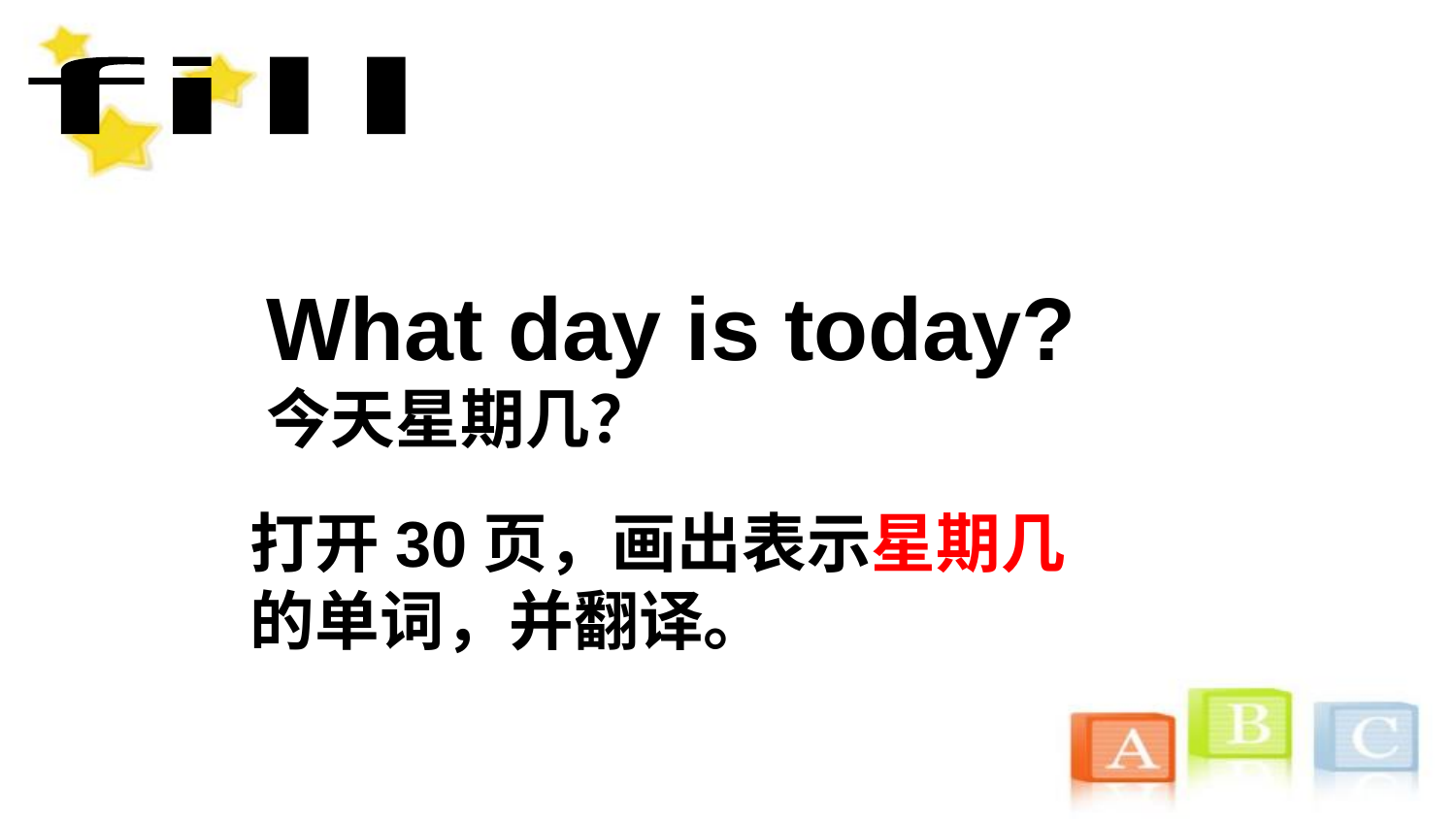

fill
What day is today?
今天星期几？

打开30页，画出表示星期几
的单词，并翻译。